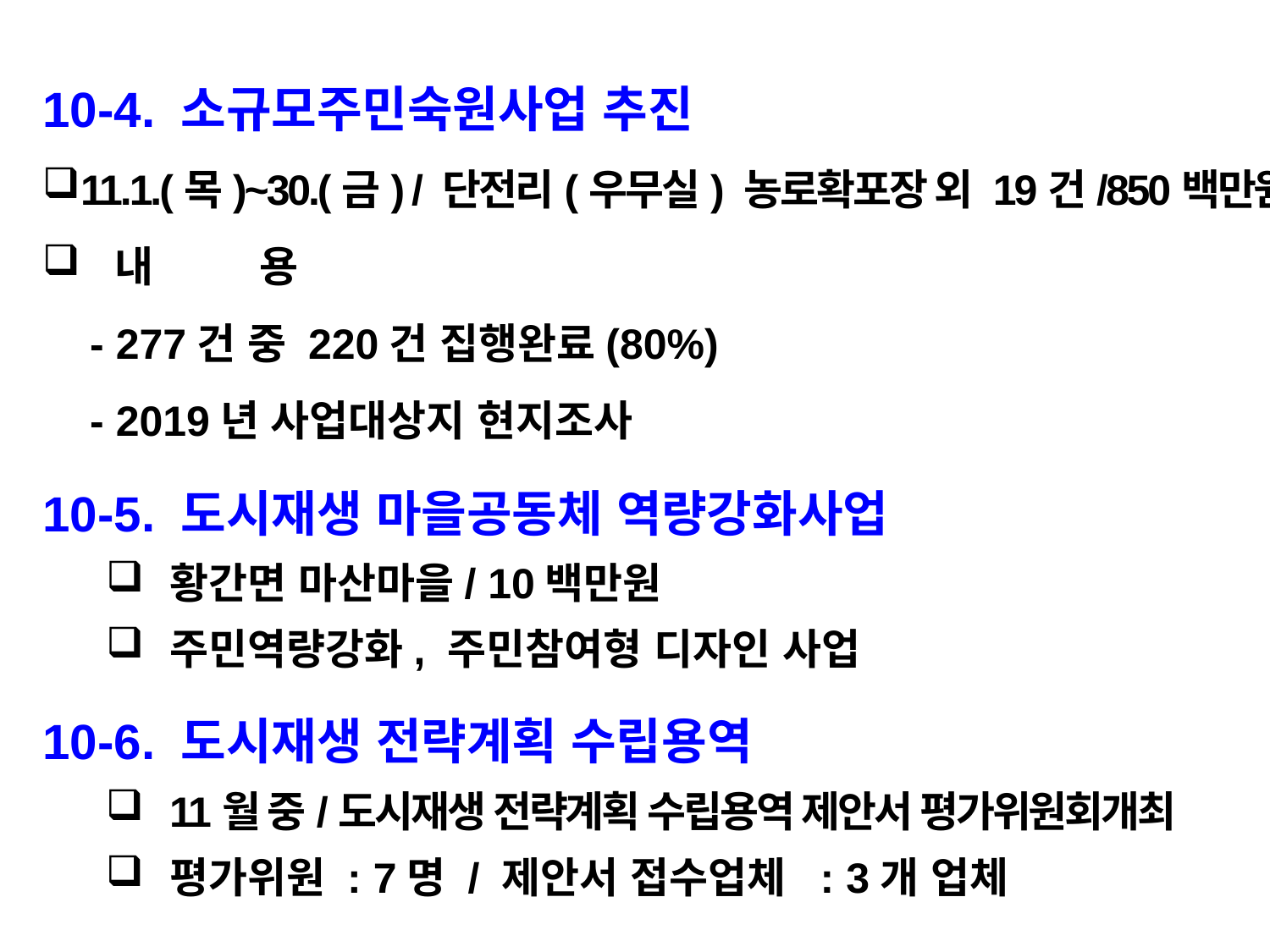

10-4. 소규모주민숙원사업 추진
11.1.(목)~30.(금) / 단전리(우무실) 농로확포장 외 19건/850백만원
  내         용
    - 277건 중 220건 집행완료(80%)
    - 2019년 사업대상지 현지조사

10-5. 도시재생 마을공동체 역량강화사업
황간면 마산마을/ 10백만원
주민역량강화, 주민참여형 디자인 사업

10-6. 도시재생 전략계획 수립용역
11월 중/도시재생 전략계획 수립용역 제안서 평가위원회개최
평가위원 : 7명 / 제안서 접수업체  : 3개 업체